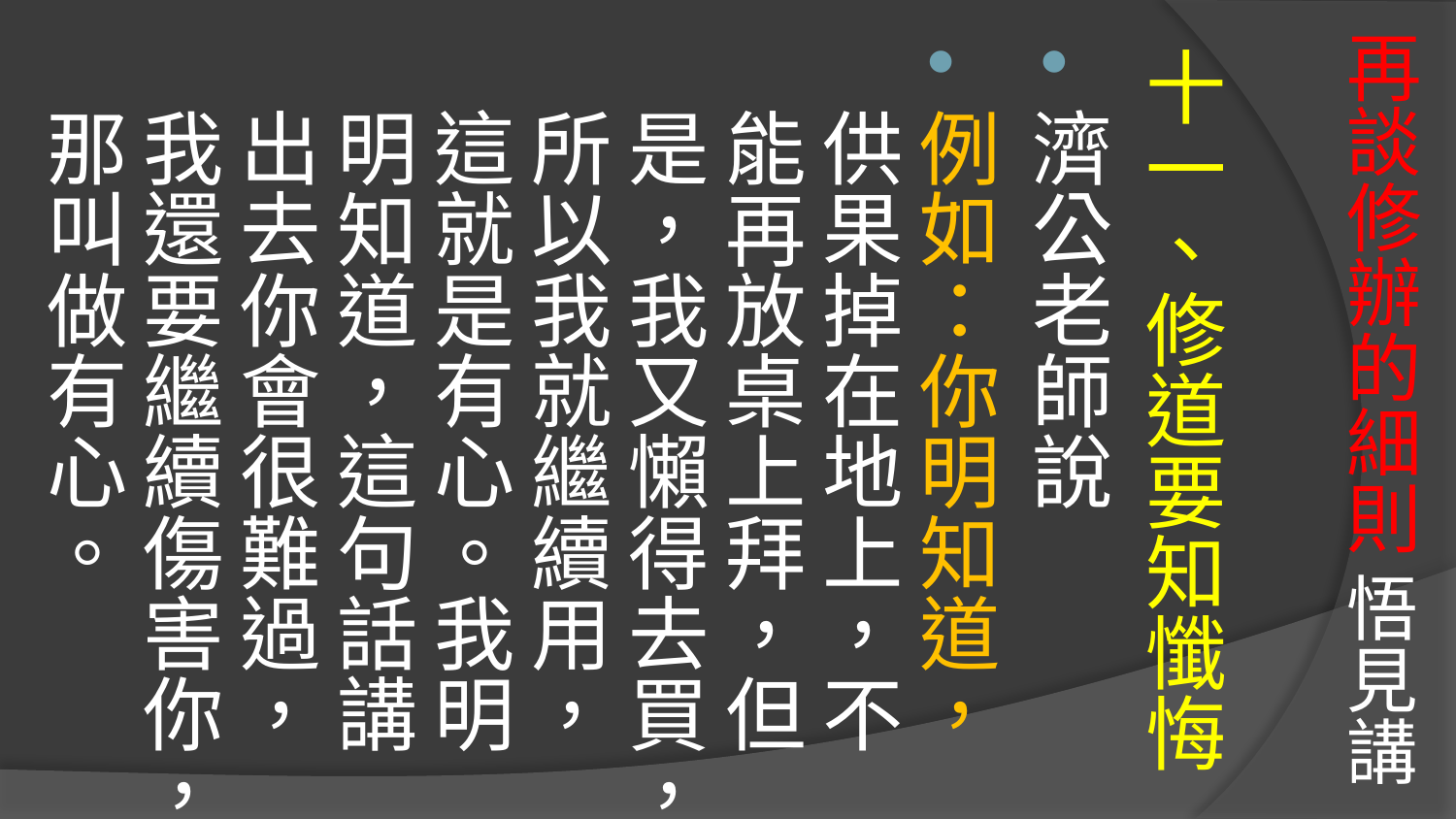

# 再談修辦的細則 悟見講
十一、修道要知懺悔
濟公老師說
例如：你明知道，供果掉在地上，不能再放桌上拜，但是，我又懶得去買，所以我就繼續用，這就是有心。我明明知道，這句話講出去你會很難過，我還要繼續傷害你，那叫做有心。